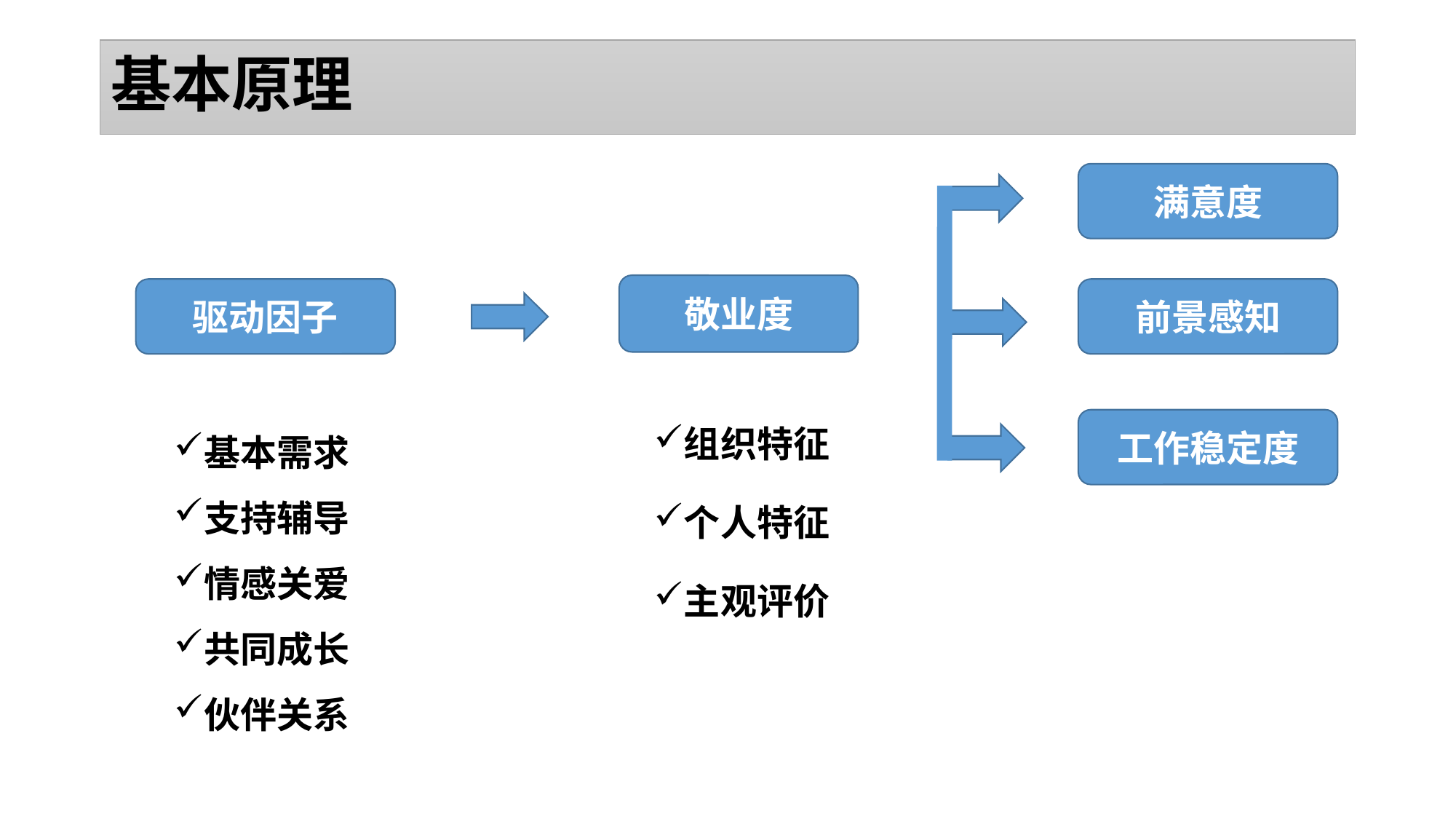

# 基本原理
满意度

敬业度
驱动因子
前景感知

基本需求
支持辅导
情感关爱
共同成长
伙伴关系
工作稳定度
组织特征

个人特征

主观评价